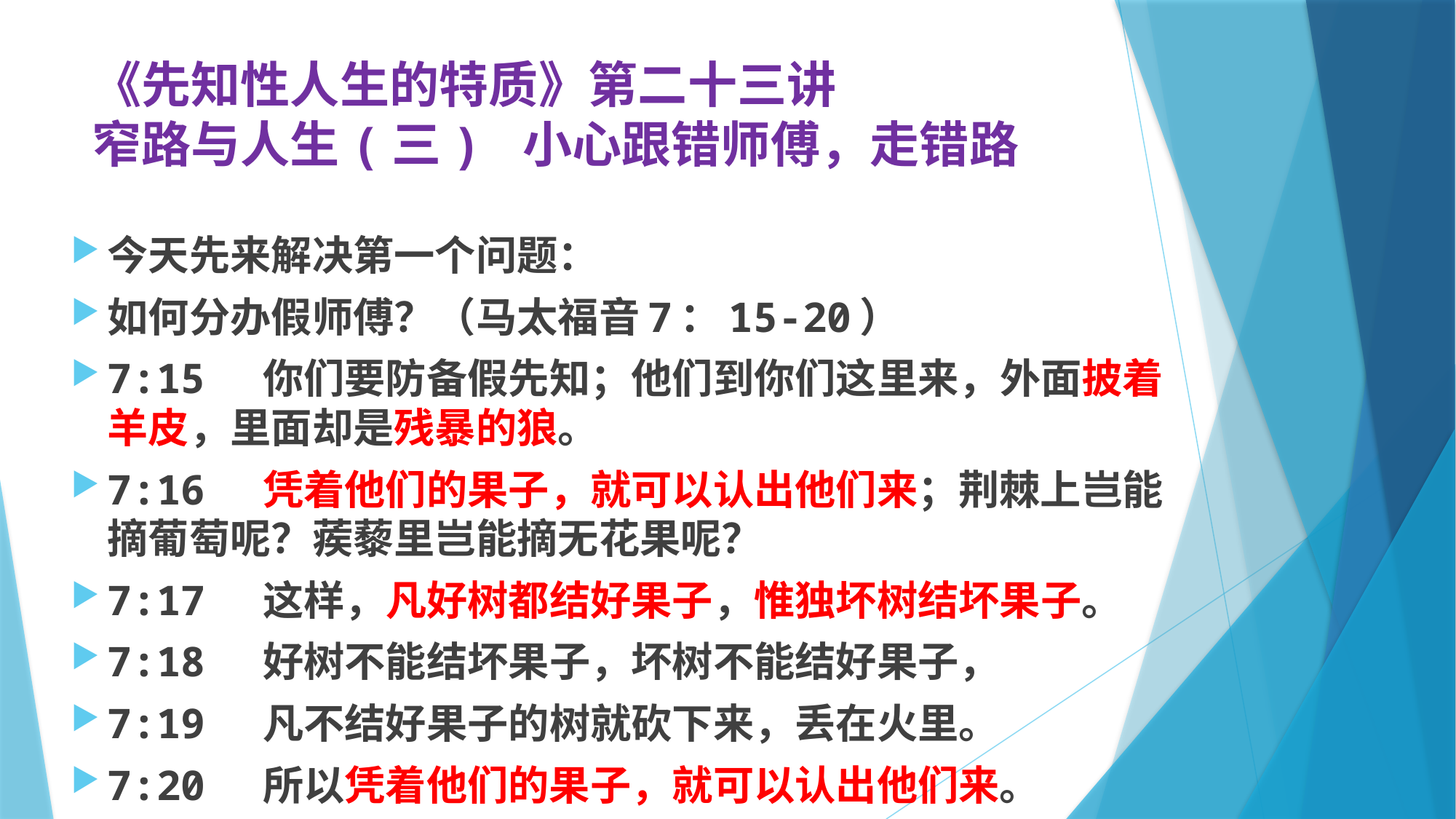

# 《先知性人生的特质》第二十三讲 窄路与人生(三) 小心跟错师傅，走错路
今天先来解决第一个问题：
如何分办假师傅？（马太福音7：15-20）
7:15  你们要防备假先知；他们到你们这里来，外面披着羊皮，里面却是残暴的狼。
7:16  凭着他们的果子，就可以认出他们来；荆棘上岂能摘葡萄呢？蒺藜里岂能摘无花果呢？
7:17  这样，凡好树都结好果子，惟独坏树结坏果子。
7:18  好树不能结坏果子，坏树不能结好果子，
7:19  凡不结好果子的树就砍下来，丢在火里。
7:20  所以凭着他们的果子，就可以认出他们来。